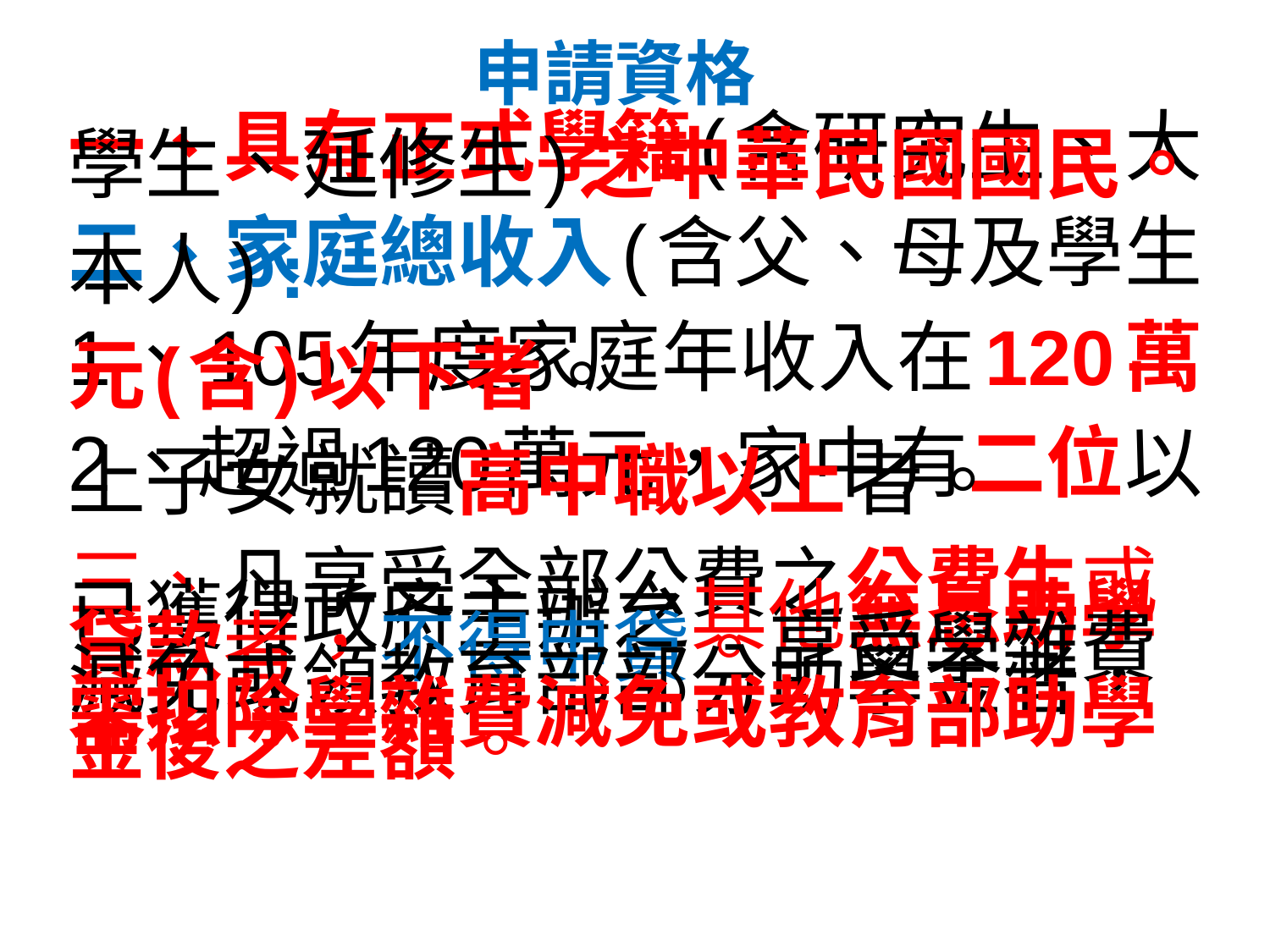

# 申請資格
一、具有正式學籍(含研究生、大學生、延修生)之中華民國國民。

二、家庭總收入(含父、母及學生本人) :

1、105年度家庭年收入在120萬元(含)以下者。

2、超過120萬元，家中有二位以上子女就讀高中職以上者。

三、凡享受全部公費之公費生或已獲得政府主辦之其他無息助學貸款者，不得申貸。享受學雜費減免或領教育部部分助學金者，需扣除學雜費減免或教育部助學金後之差額。